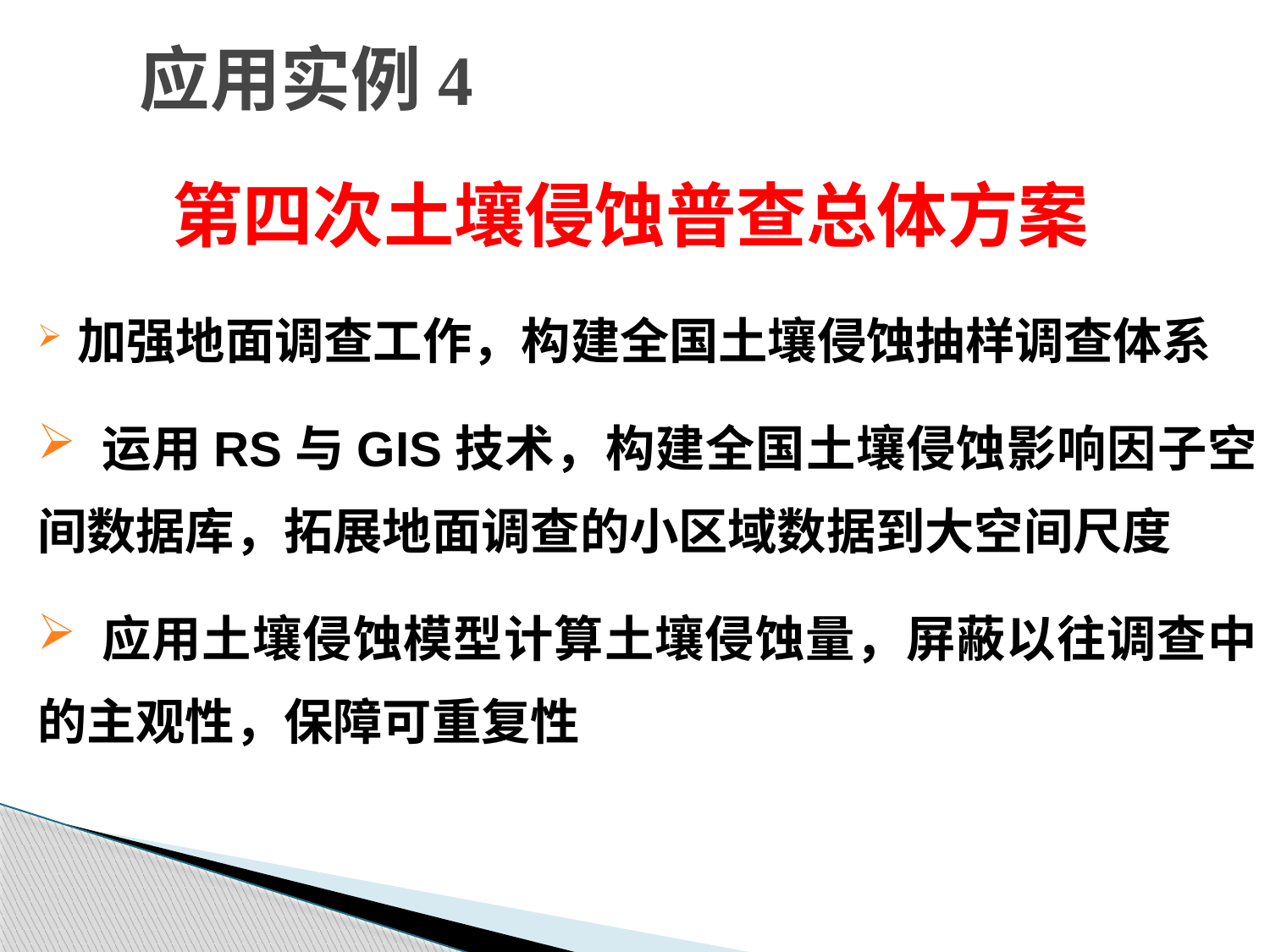

应用实例4
第四次土壤侵蚀普查总体方案

 加强地面调查工作，构建全国土壤侵蚀抽样调查体系
 运用RS与GIS技术，构建全国土壤侵蚀影响因子空间数据库，拓展地面调查的小区域数据到大空间尺度
 应用土壤侵蚀模型计算土壤侵蚀量，屏蔽以往调查中的主观性，保障可重复性